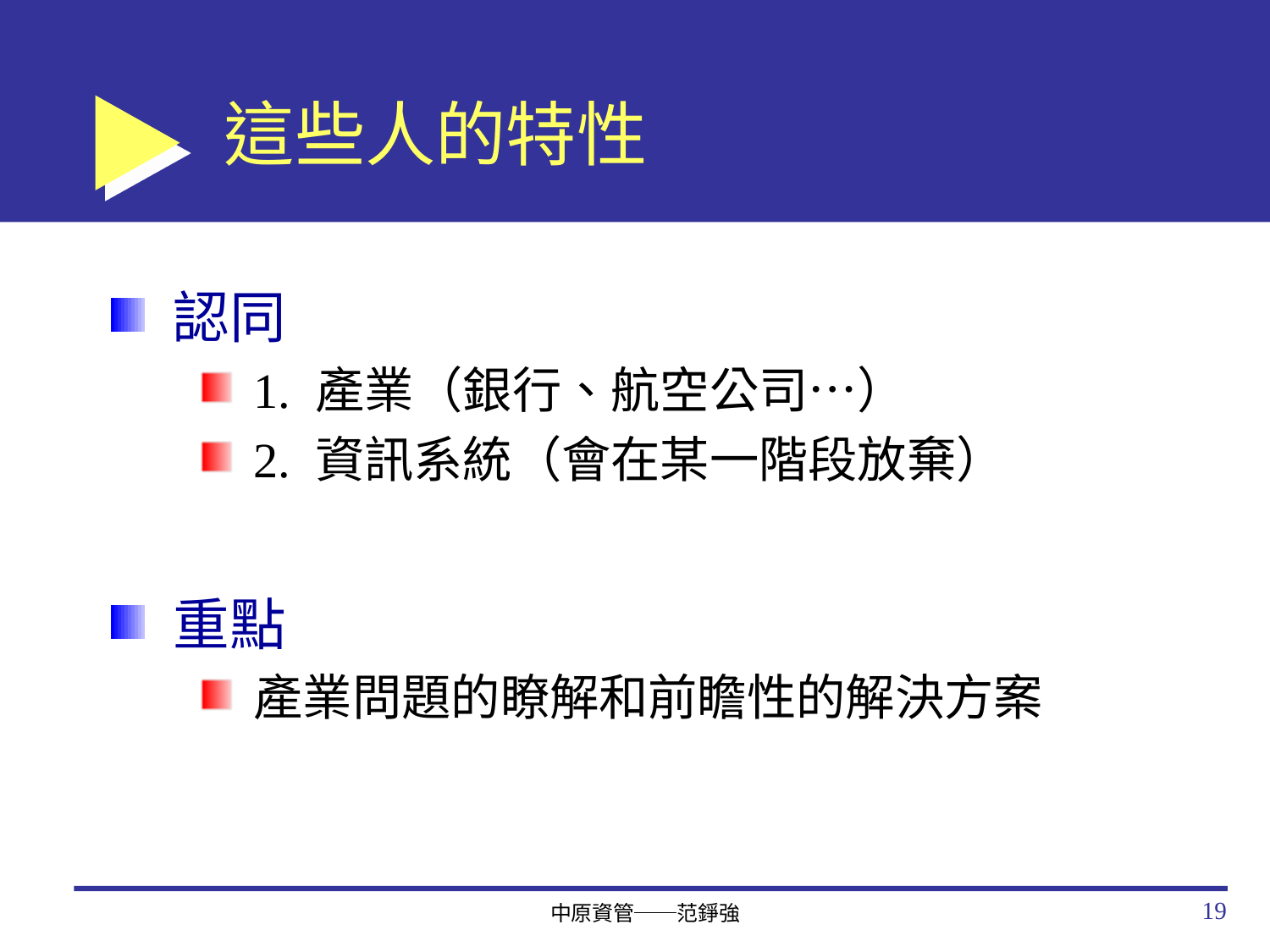

# 這些人的特性
認同
1. 產業（銀行、航空公司…）
2. 資訊系統（會在某一階段放棄）

重點
產業問題的瞭解和前瞻性的解決方案
19